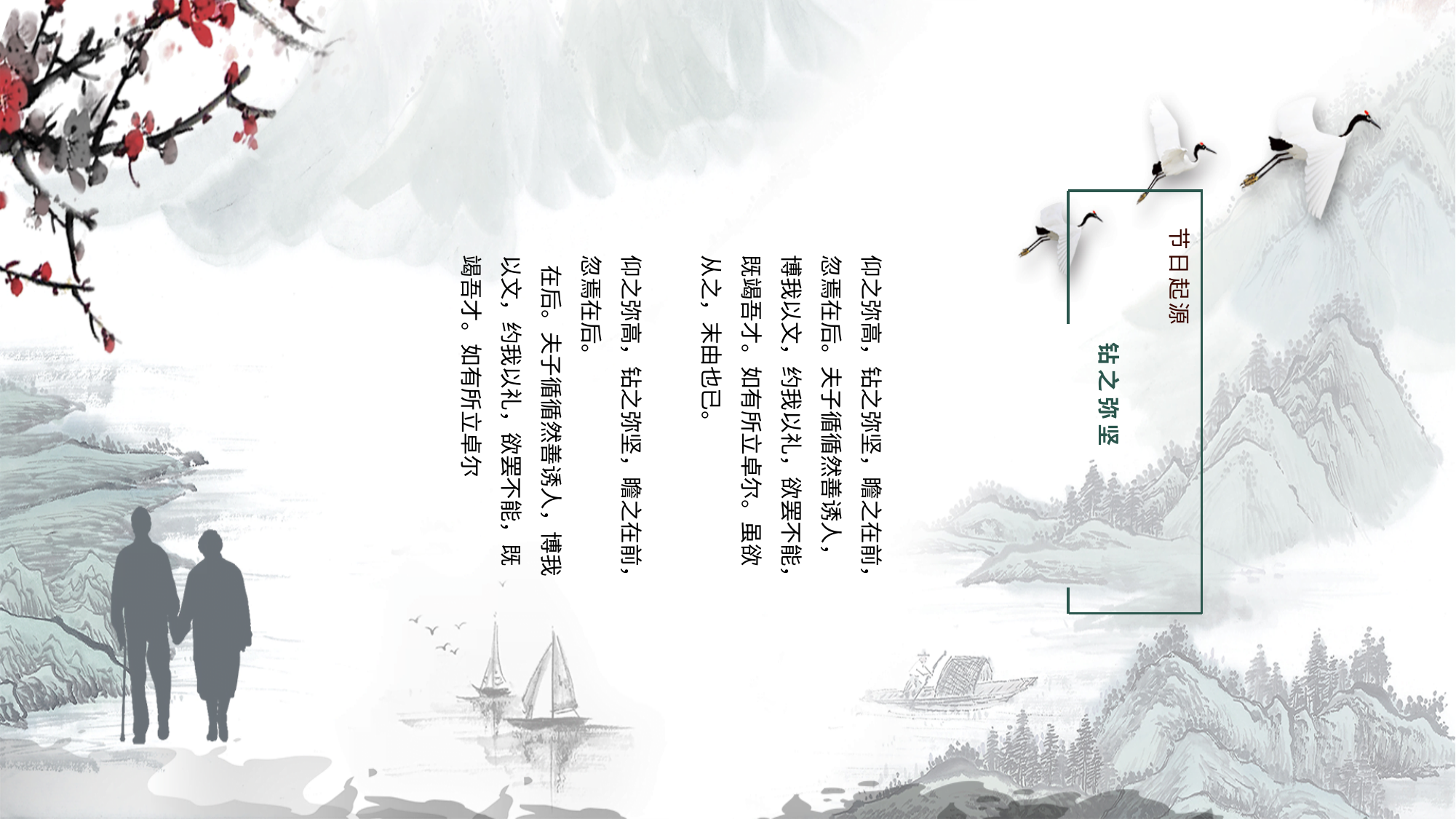

节日起源
钻之弥坚
仰之弥高，钻之弥坚，瞻之在前，忽焉在后。夫子循循然善诱人，博我以文，约我以礼，欲罢不能，既竭吾才。如有所立卓尔。虽欲从之，末由也已。

仰之弥高，钻之弥坚，瞻之在前，忽焉在后。
 在后。夫子循循然善诱人，博我以文，约我以礼，欲罢不能，既竭吾才。如有所立卓尔